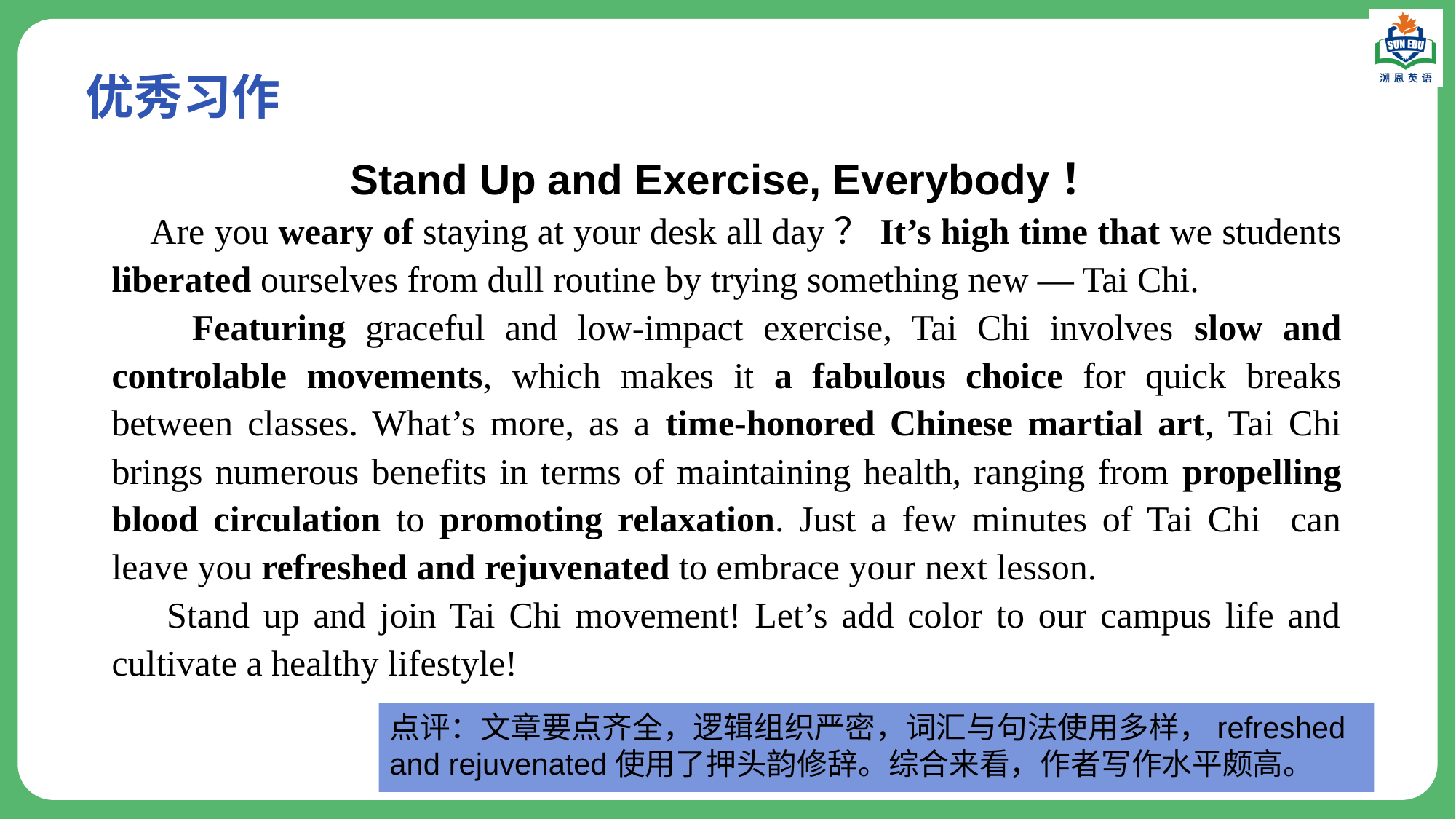

# 优秀习作
Stand Up and Exercise, Everybody！
    Are you weary of staying at your desk all day？It’s high time that we students liberated ourselves from dull routine by trying something new — Tai Chi.
    Featuring graceful and low-impact exercise, Tai Chi involves slow and controlable movements, which makes it a fabulous choice for quick breaks between classes. What’s more, as a time-honored Chinese martial art, Tai Chi brings numerous benefits in terms of maintaining health, ranging from propelling blood circulation to promoting relaxation. Just a few minutes of Tai Chi  can leave you refreshed and rejuvenated to embrace your next lesson.
    Stand up and join Tai Chi movement! Let’s add color to our campus life and cultivate a healthy lifestyle!
点评：文章要点齐全，逻辑组织严密，词汇与句法使用多样，refreshed and rejuvenated使用了押头韵修辞。综合来看，作者写作水平颇高。